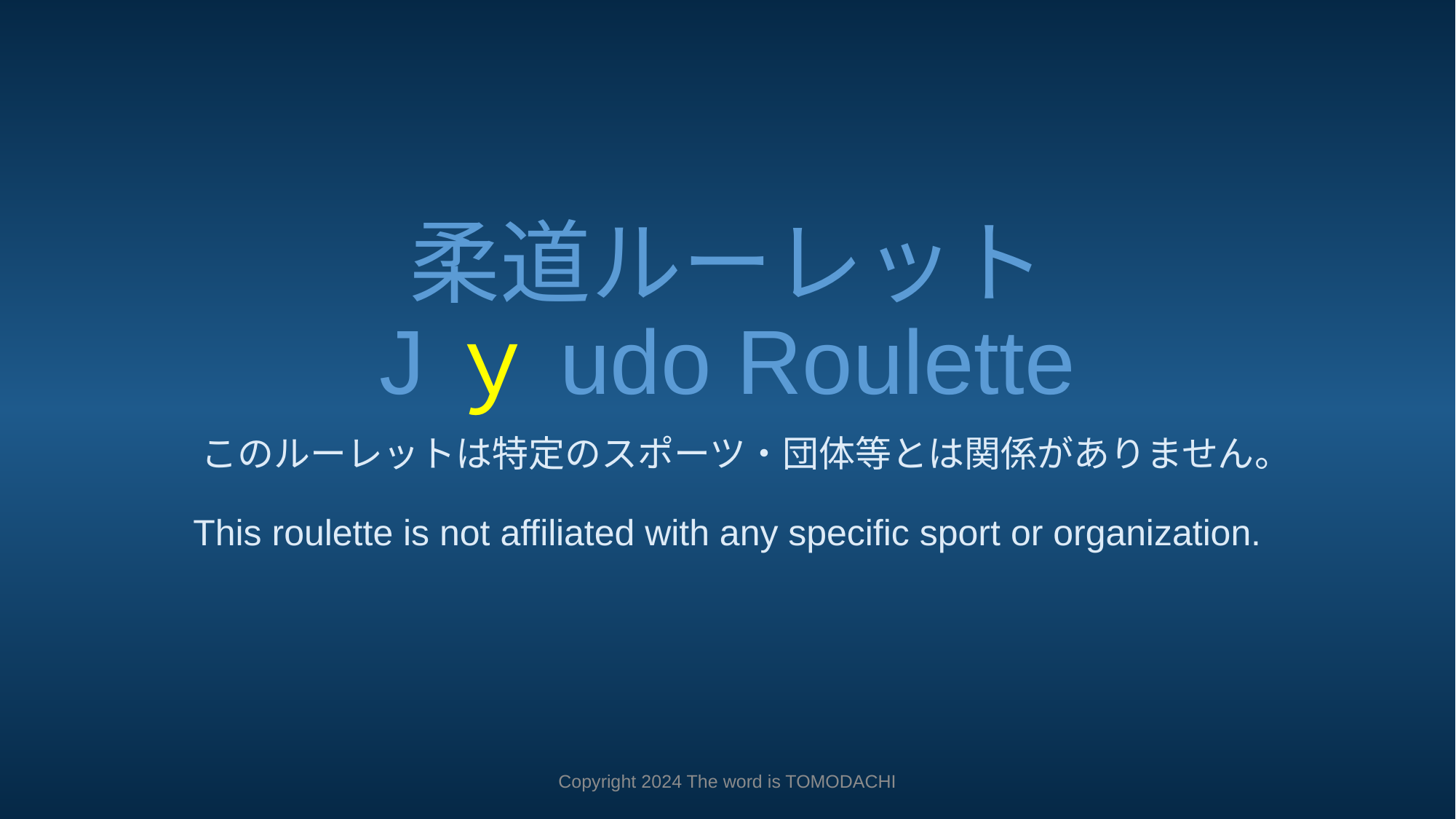

# 柔道ルーレット Jｙudo Roulette
このルーレットは特定のスポーツ・団体等とは関係がありません。
This roulette is not affiliated with any specific sport or organization.
Copyright 2024 The word is TOMODACHI